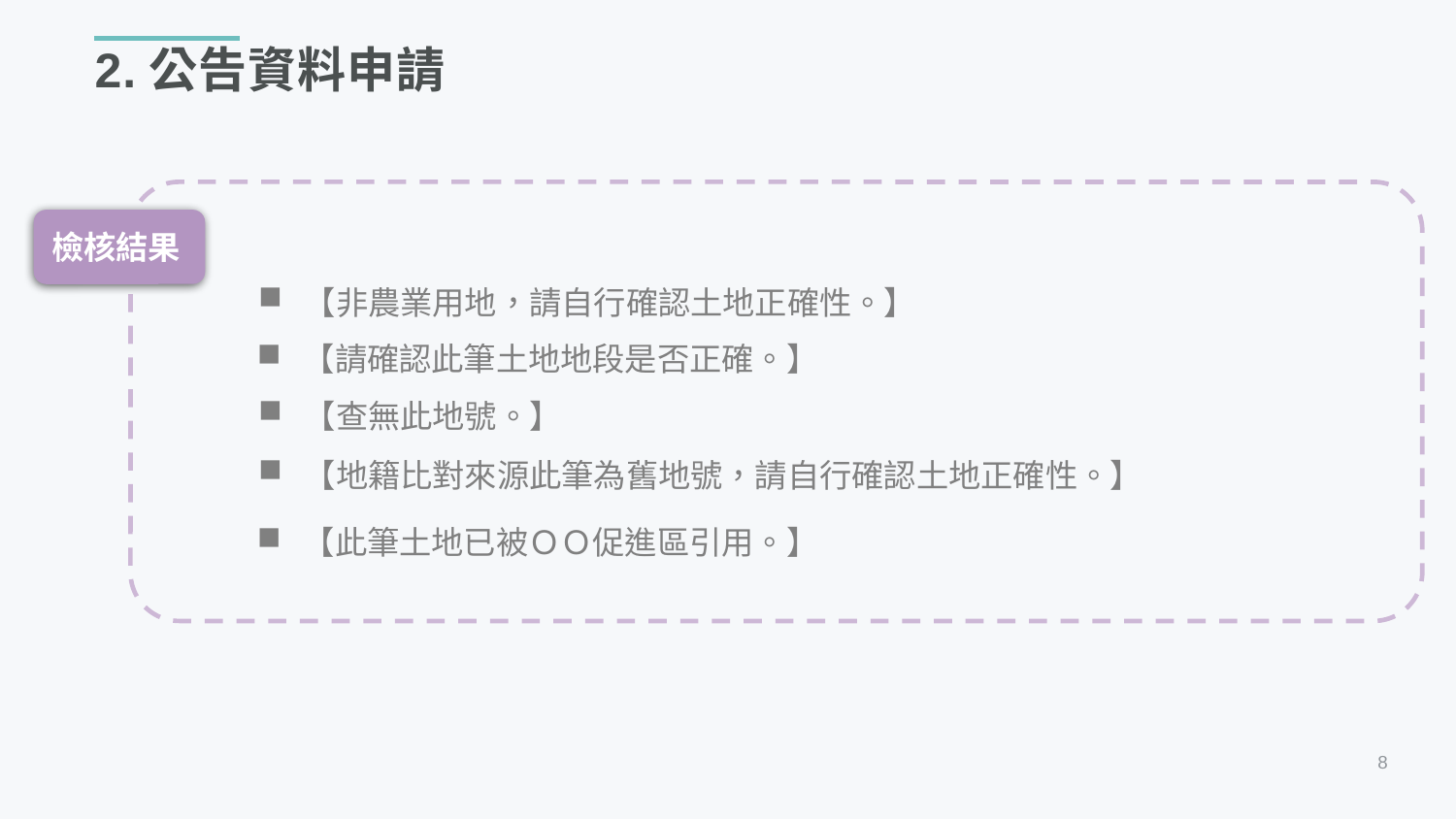

2.公告資料申請

檢核結果
【非農業用地，請自行確認土地正確性。】
【請確認此筆土地地段是否正確。】
【查無此地號。】
【地籍比對來源此筆為舊地號，請自行確認土地正確性。】
【此筆土地已被ＯＯ促進區引用。】